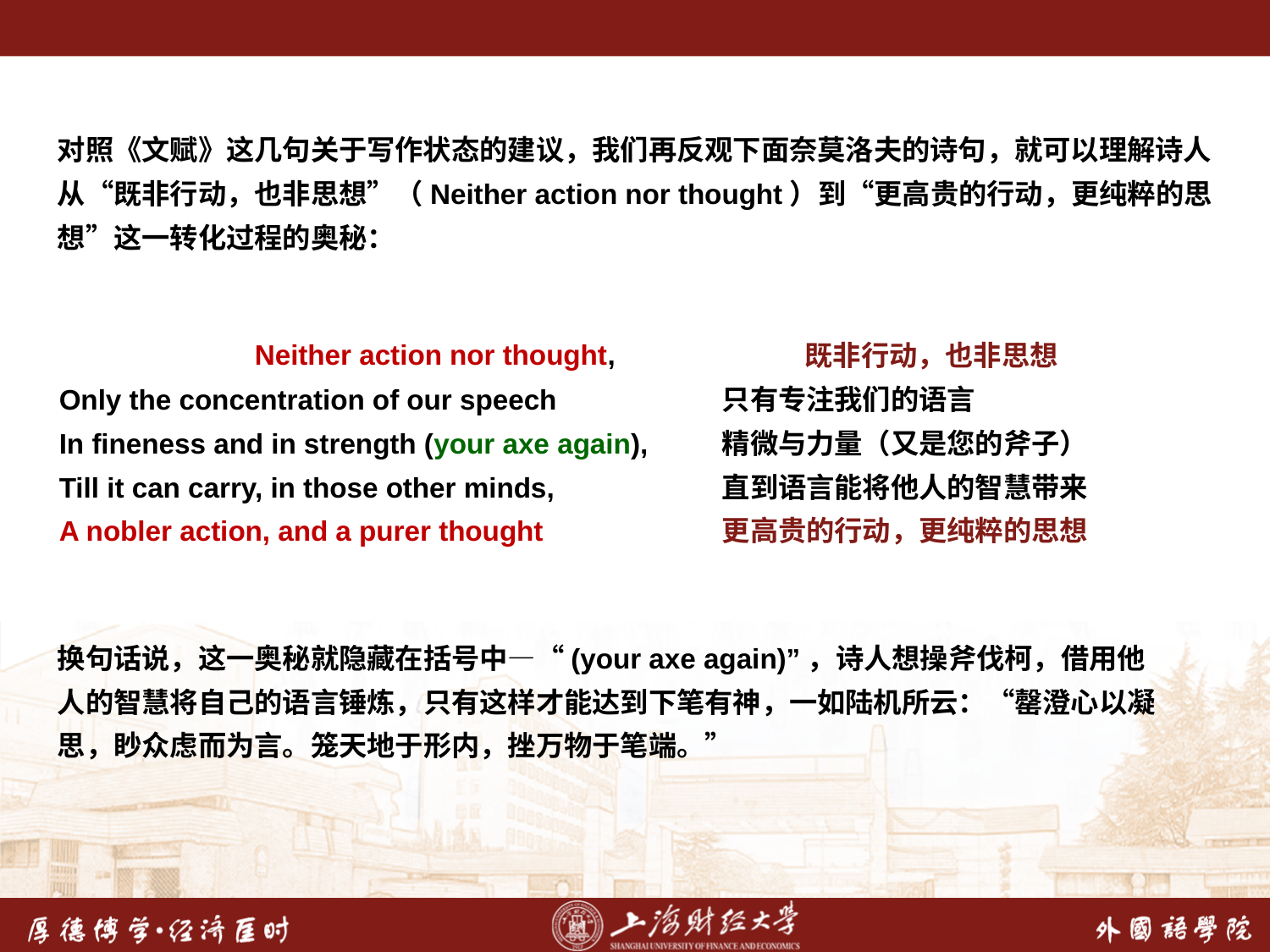

对照《文赋》这几句关于写作状态的建议，我们再反观下面奈莫洛夫的诗句，就可以理解诗人从“既非行动，也非思想”（Neither action nor thought）到“更高贵的行动，更纯粹的思想”这一转化过程的奥秘：
                      Neither action nor thought,
Only the concentration of our speech
In fineness and in strength (your axe again),
Till it can carry, in those other minds,
A nobler action, and a purer thought
            既非行动，也非思想
只有专注我们的语言
精微与力量（又是您的斧子）
直到语言能将他人的智慧带来
更高贵的行动，更纯粹的思想
换句话说，这一奥秘就隐藏在括号中—“(your axe again)”，诗人想操斧伐柯，借用他人的智慧将自己的语言锤炼，只有这样才能达到下笔有神，一如陆机所云：“罄澄心以凝思，眇众虑而为言。笼天地于形内，挫万物于笔端。”